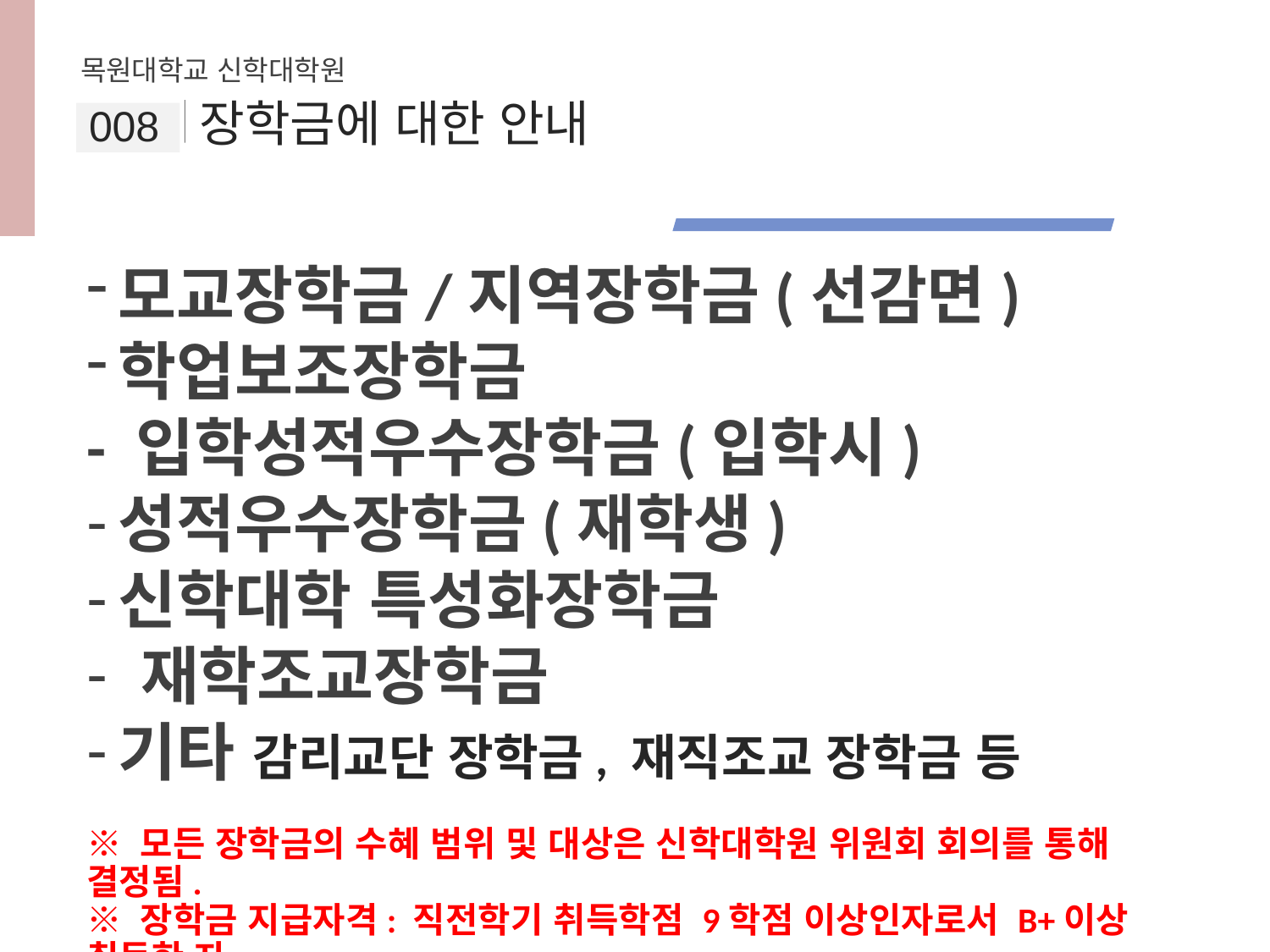

목원대학교 신학대학원
# 장학금에 대한 안내
008
모교장학금/지역장학금(선감면)
학업보조장학금
- 입학성적우수장학금(입학시)
성적우수장학금(재학생)
신학대학 특성화장학금
 재학조교장학금
기타 감리교단 장학금, 재직조교 장학금 등

※ 모든 장학금의 수혜 범위 및 대상은 신학대학원 위원회 회의를 통해 결정됨.
※ 장학금 지급자격: 직전학기 취득학점 9학점 이상인자로서 B+이상 취득한 자.